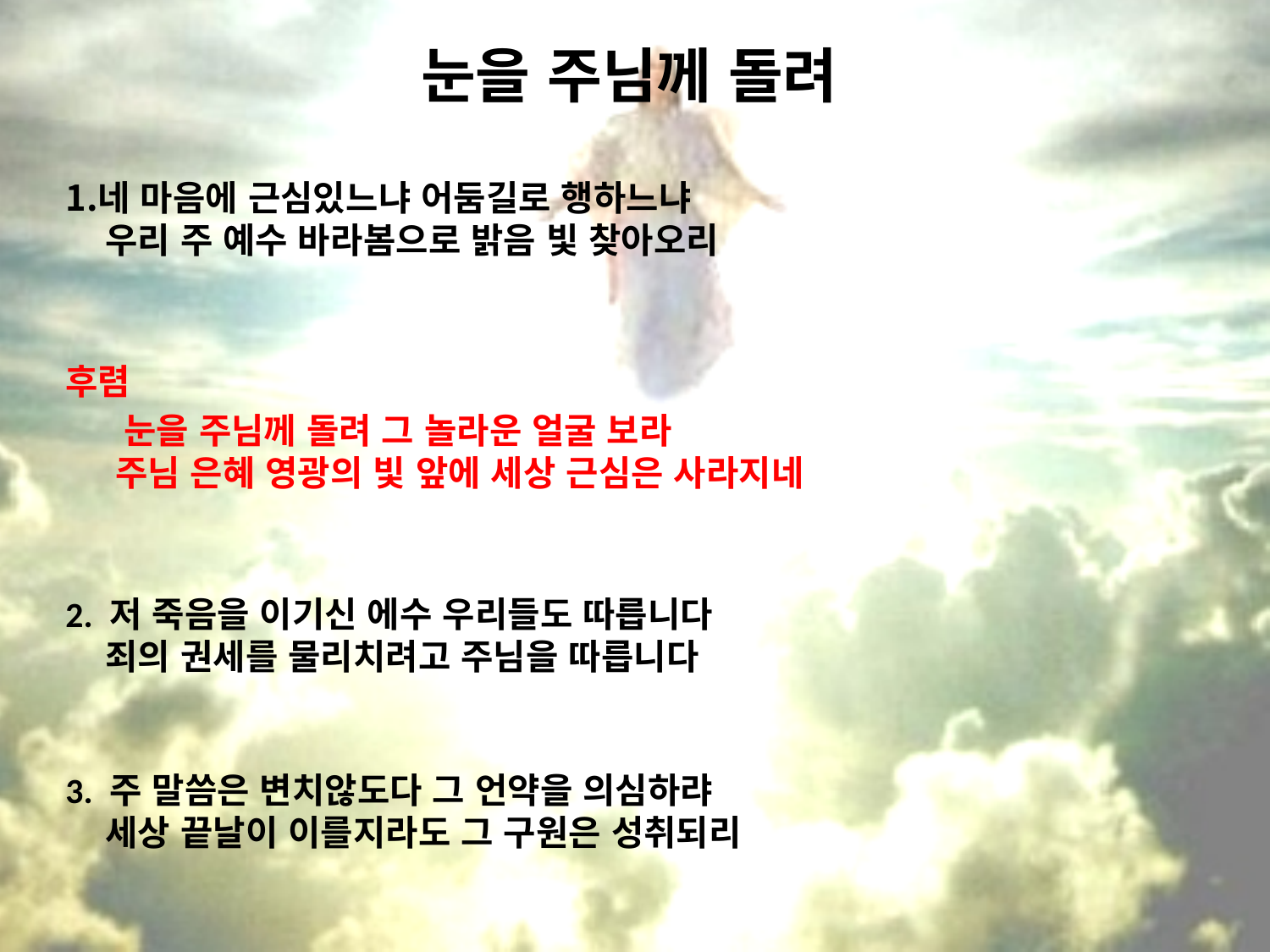

# 눈을 주님께 돌려
네 마음에 근심있느냐 어둠길로 행하느냐
    우리 주 예수 바라봄으로 밝음 빛 찾아오리

후렴
     눈을 주님께 돌려 그 놀라운 얼굴 보라
     주님 은혜 영광의 빛 앞에 세상 근심은 사라지네

2. 저 죽음을 이기신 에수 우리들도 따릅니다
    죄의 권세를 물리치려고 주님을 따릅니다
3. 주 말씀은 변치않도다 그 언약을 의심하랴
    세상 끝날이 이를지라도 그 구원은 성취되리